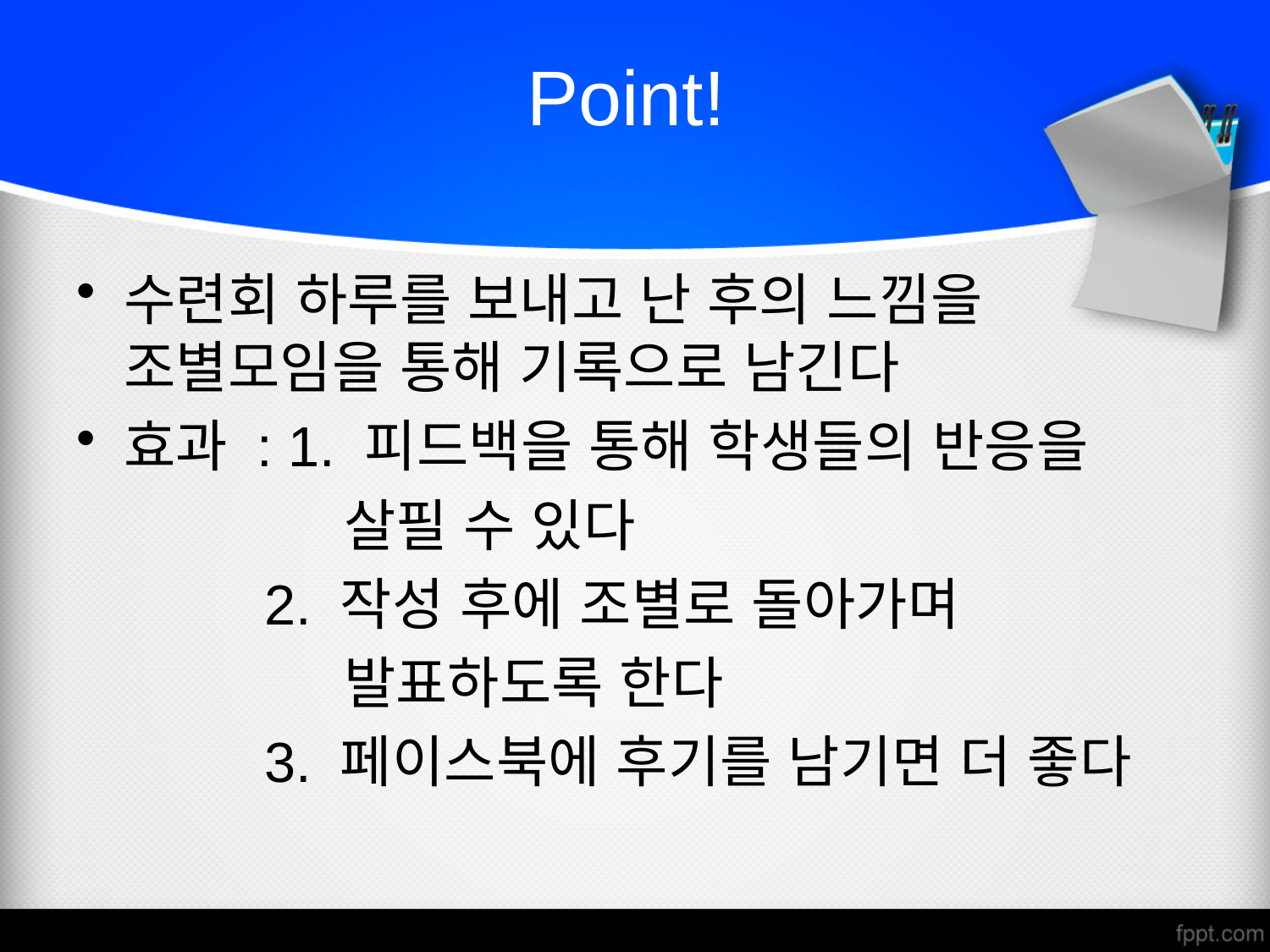

# Point!
수련회 하루를 보내고 난 후의 느낌을 조별모임을 통해 기록으로 남긴다
효과 : 1. 피드백을 통해 학생들의 반응을
                살필 수 있다
            2. 작성 후에 조별로 돌아가며
                발표하도록 한다
            3. 페이스북에 후기를 남기면 더 좋다